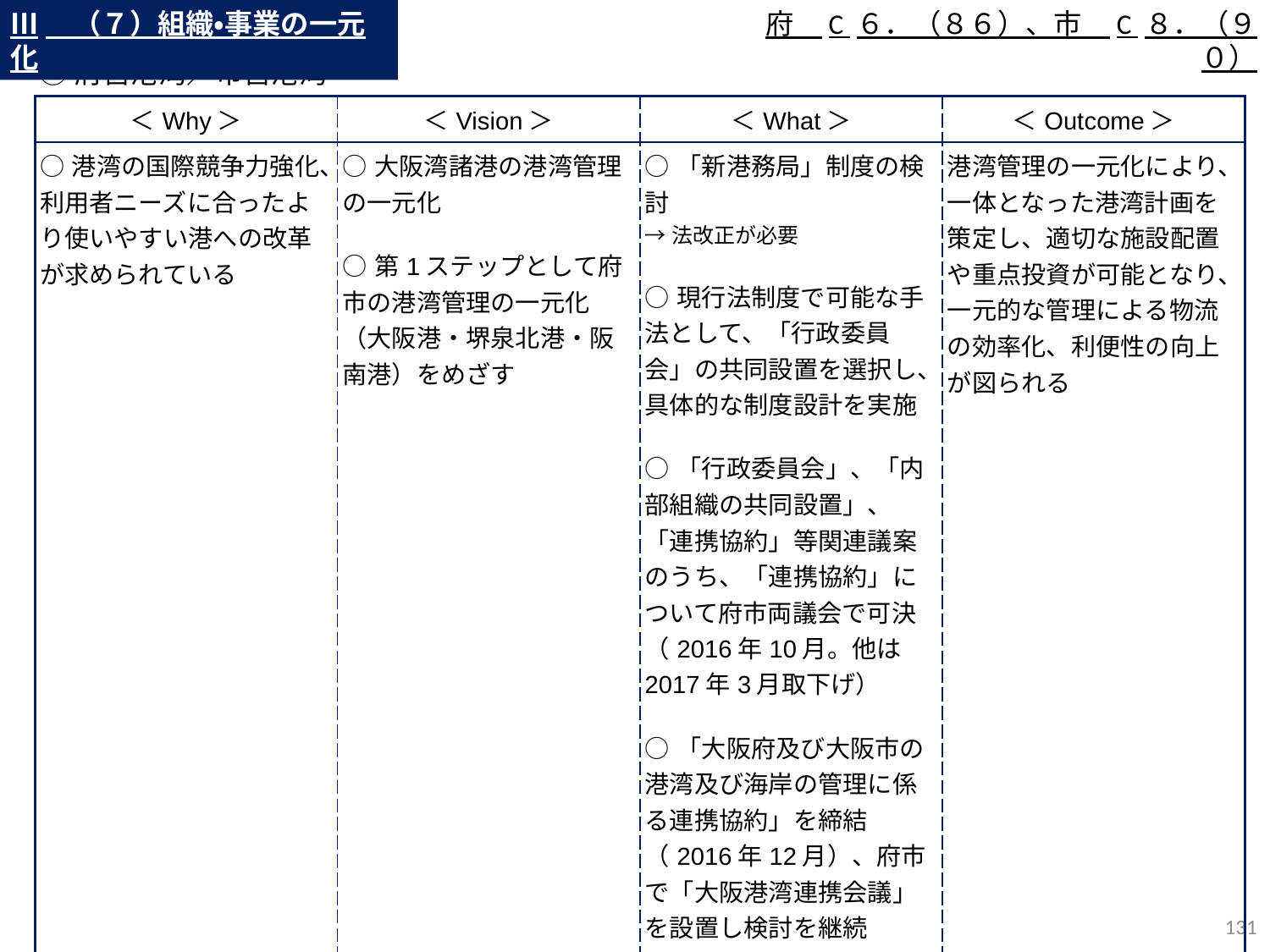

Ⅲ　（７）組織・事業の一元化
府　C ６．（８６）、市　C ８．（９０）
⑩府営港湾／市営港湾
| ＜Why＞ | ＜Vision＞ | ＜What＞ | ＜Outcome＞ |
| --- | --- | --- | --- |
| ○港湾の国際競争力強化、利用者ニーズに合ったより使いやすい港への改革が求められている | ○大阪湾諸港の港湾管理の一元化 ○第1ステップとして府市の港湾管理の一元化（大阪港・堺泉北港・阪南港）をめざす | ○「新港務局」制度の検討 →法改正が必要 ○現行法制度で可能な手法として、「行政委員会」の共同設置を選択し、具体的な制度設計を実施 ○「行政委員会」、「内部組織の共同設置」、「連携協約」等関連議案のうち、「連携協約」について府市両議会で可決（2016年10月。他は2017年3月取下げ） ○「大阪府及び大阪市の港湾及び海岸の管理に係る連携協約」を締結（2016年12月）、府市で「大阪港湾連携会議」を設置し検討を継続（2017年8月～） ○大阪湾諸港の港湾管理一元化をめざし、神戸市・兵庫県を含む４港湾管理者での合意形成に向け、協議を継続 | 港湾管理の一元化により、一体となった港湾計画を策定し、適切な施設配置や重点投資が可能となり、一元的な管理による物流の効率化、利便性の向上が図られる |
131